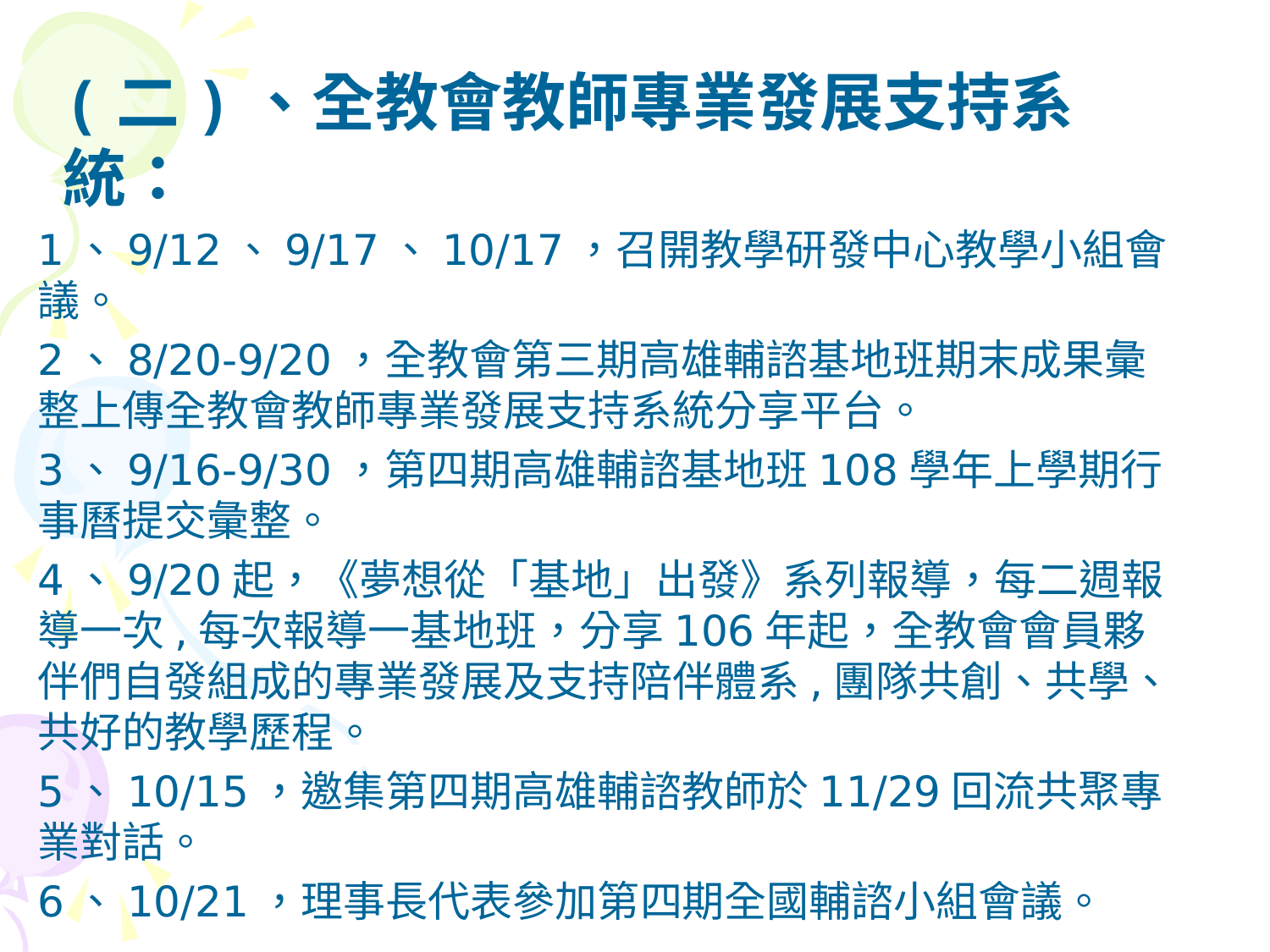

(二)、全教會教師專業發展支持系統：
1、9/12、9/17、10/17，召開教學研發中心教學小組會議。
2、8/20-9/20，全教會第三期高雄輔諮基地班期末成果彙整上傳全教會教師專業發展支持系統分享平台。
3、9/16-9/30，第四期高雄輔諮基地班108學年上學期行事曆提交彙整。
4、9/20起，《夢想從「基地」出發》系列報導，每二週報導一次,每次報導一基地班，分享106年起，全教會會員夥伴們自發組成的專業發展及支持陪伴體系,團隊共創、共學、共好的教學歷程。
5、10/15，邀集第四期高雄輔諮教師於11/29回流共聚專業對話。
6、10/21，理事長代表參加第四期全國輔諮小組會議。